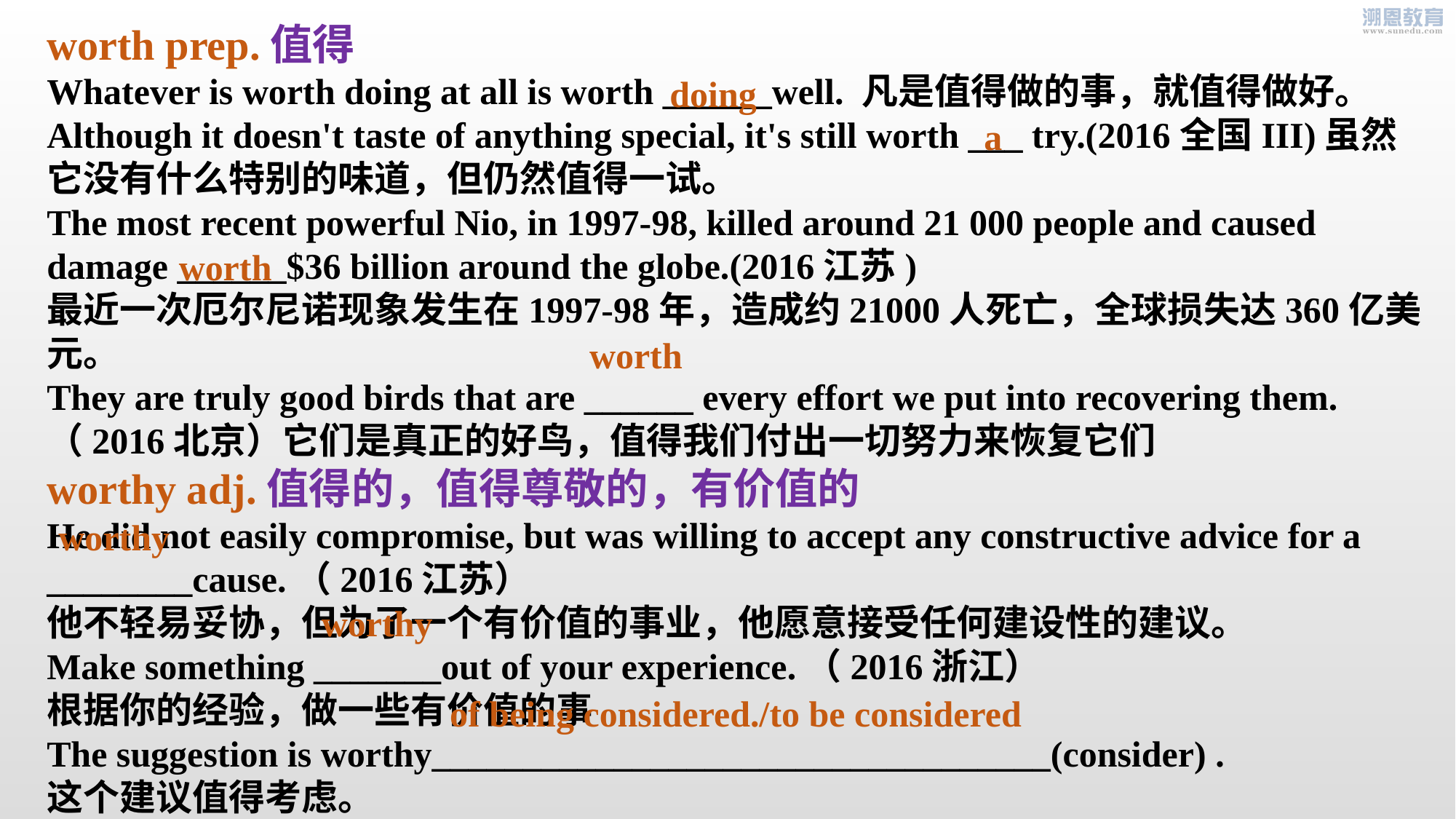

worth prep.值得
Whatever is worth doing at all is worth ______well. 凡是值得做的事，就值得做好。
Although it doesn't taste of anything special, it's still worth ___ try.(2016全国III)虽然它没有什么特别的味道，但仍然值得一试。
The most recent powerful Nio, in 1997-98, killed around 21 000 people and caused damage ______$36 billion around the globe.(2016江苏)
最近一次厄尔尼诺现象发生在1997-98年，造成约21000人死亡，全球损失达360亿美元。
They are truly good birds that are ______ every effort we put into recovering them.（2016北京）它们是真正的好鸟，值得我们付出一切努力来恢复它们
worthy adj.值得的，值得尊敬的，有价值的
He did not easily compromise, but was willing to accept any constructive advice for a ________cause.（2016江苏）
他不轻易妥协，但为了一个有价值的事业，他愿意接受任何建设性的建议。
Make something _______out of your experience.（2016浙江）
根据你的经验，做一些有价值的事
The suggestion is worthy__________________________________(consider) .
这个建议值得考虑。

doing
a
worth
worth
worthy
worthy
of being considered./to be considered